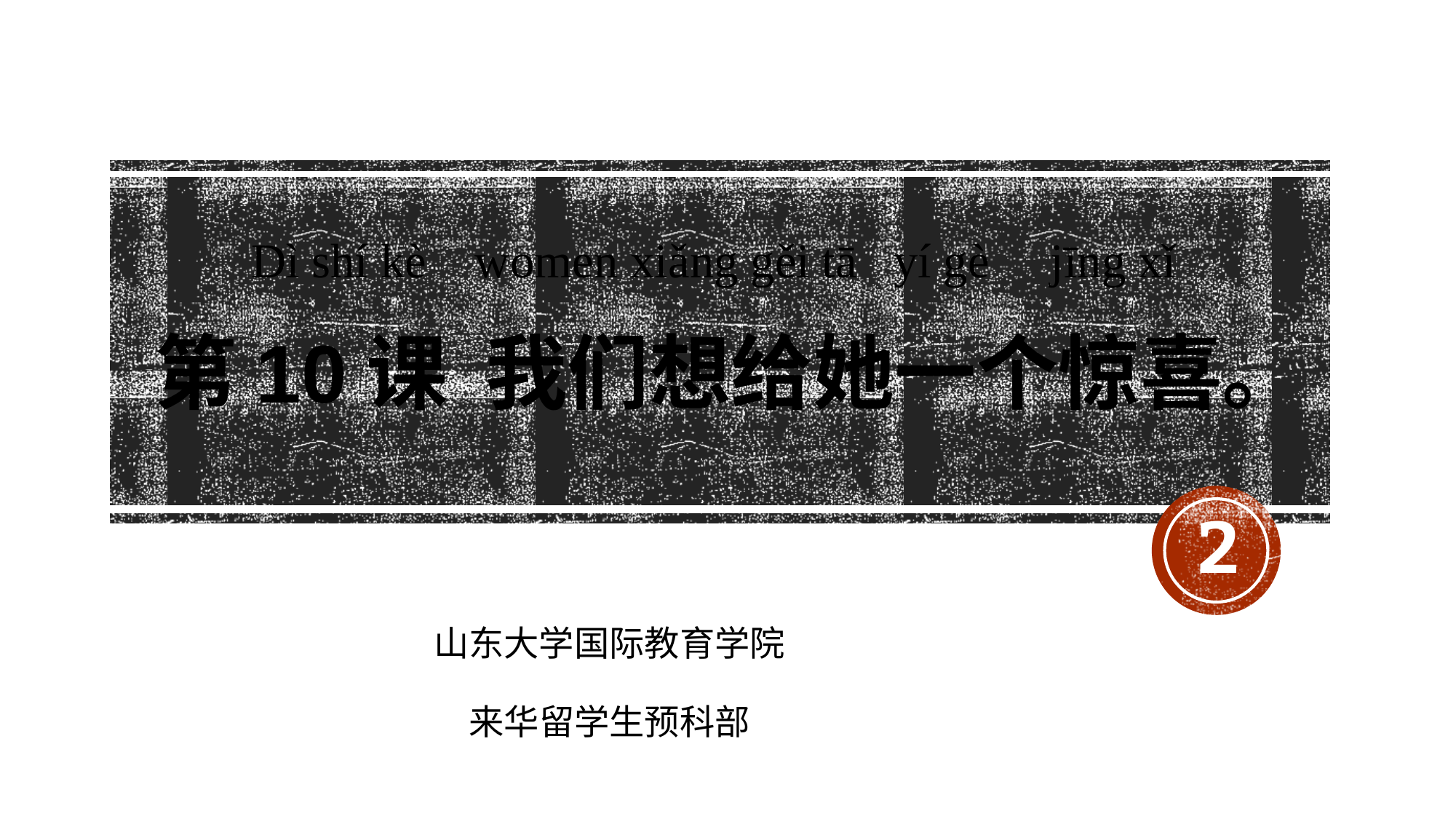

Dì shí kè    women xiǎng gěi tā   yí gè     jīng xǐ
# 第10课  我们想给她一个惊喜。
2
山东大学国际教育学院
来华留学生预科部